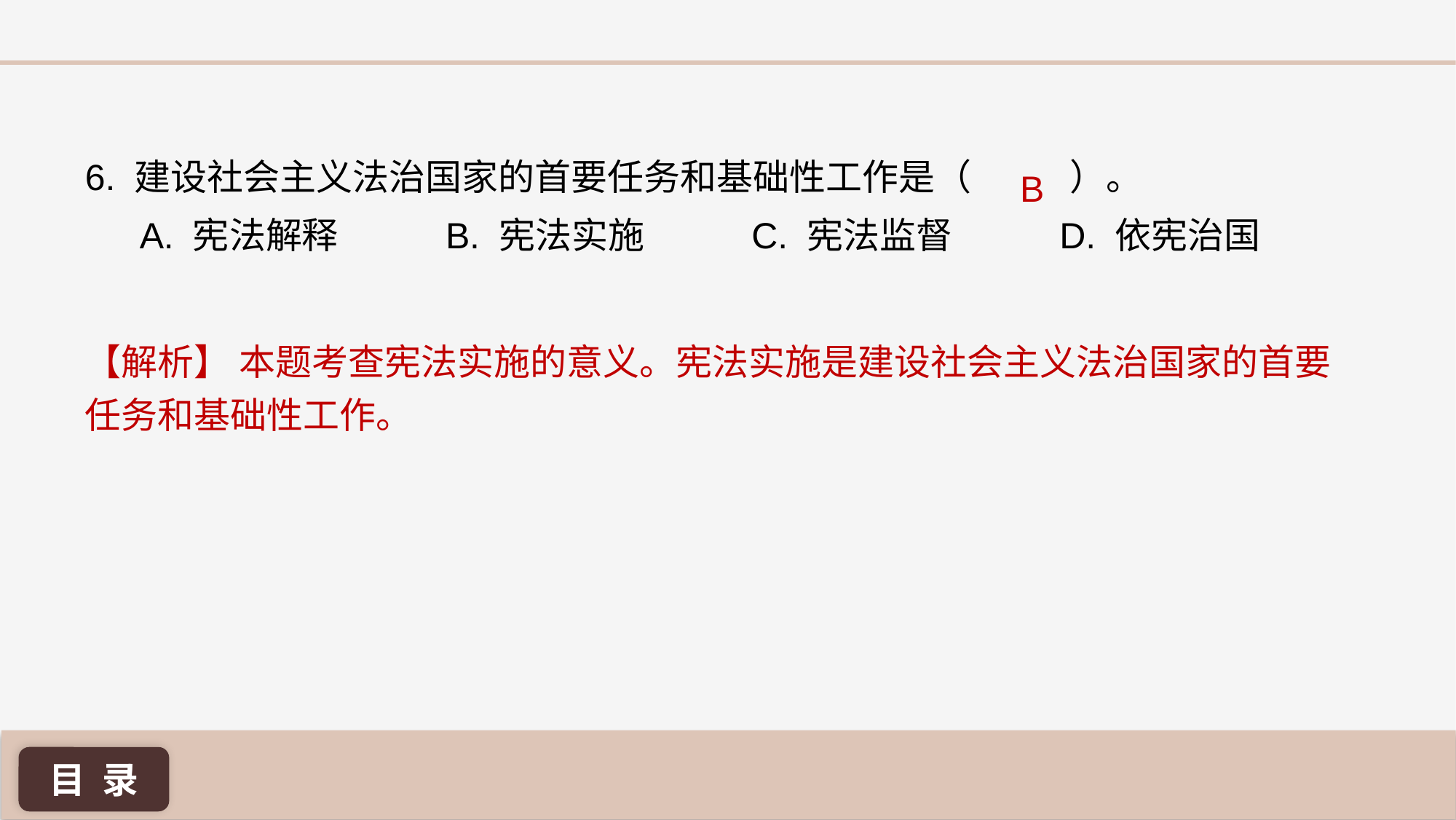

6. 建设社会主义法治国家的首要任务和基础性工作是（            ）。
A. 宪法解释            B. 宪法实施            C. 宪法监督            D. 依宪治国
B
【解析】 本题考查宪法实施的意义。宪法实施是建设社会主义法治国家的首要任务和基础性工作。